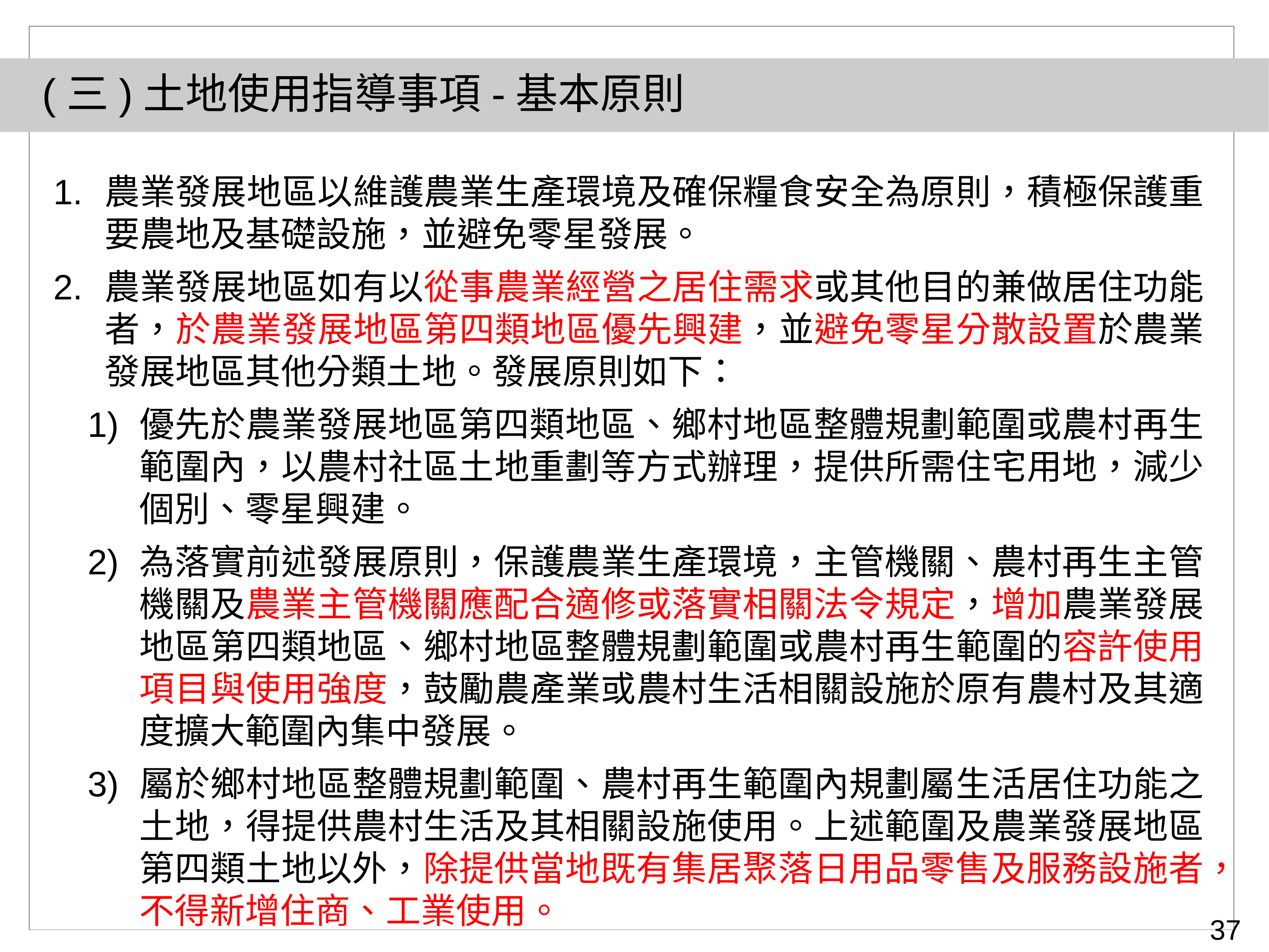

(三)土地使用指導事項-基本原則
農業發展地區以維護農業生產環境及確保糧食安全為原則，積極保護重要農地及基礎設施，並避免零星發展。
農業發展地區如有以從事農業經營之居住需求或其他目的兼做居住功能者，於農業發展地區第四類地區優先興建，並避免零星分散設置於農業發展地區其他分類土地。發展原則如下：
優先於農業發展地區第四類地區、鄉村地區整體規劃範圍或農村再生範圍內，以農村社區土地重劃等方式辦理，提供所需住宅用地，減少個別、零星興建。
為落實前述發展原則，保護農業生產環境，主管機關、農村再生主管機關及農業主管機關應配合適修或落實相關法令規定，增加農業發展地區第四類地區、鄉村地區整體規劃範圍或農村再生範圍的容許使用項目與使用強度，鼓勵農產業或農村生活相關設施於原有農村及其適度擴大範圍內集中發展。
屬於鄉村地區整體規劃範圍、農村再生範圍內規劃屬生活居住功能之土地，得提供農村生活及其相關設施使用。上述範圍及農業發展地區第四類土地以外，除提供當地既有集居聚落日用品零售及服務設施者，不得新增住商、工業使用。
37